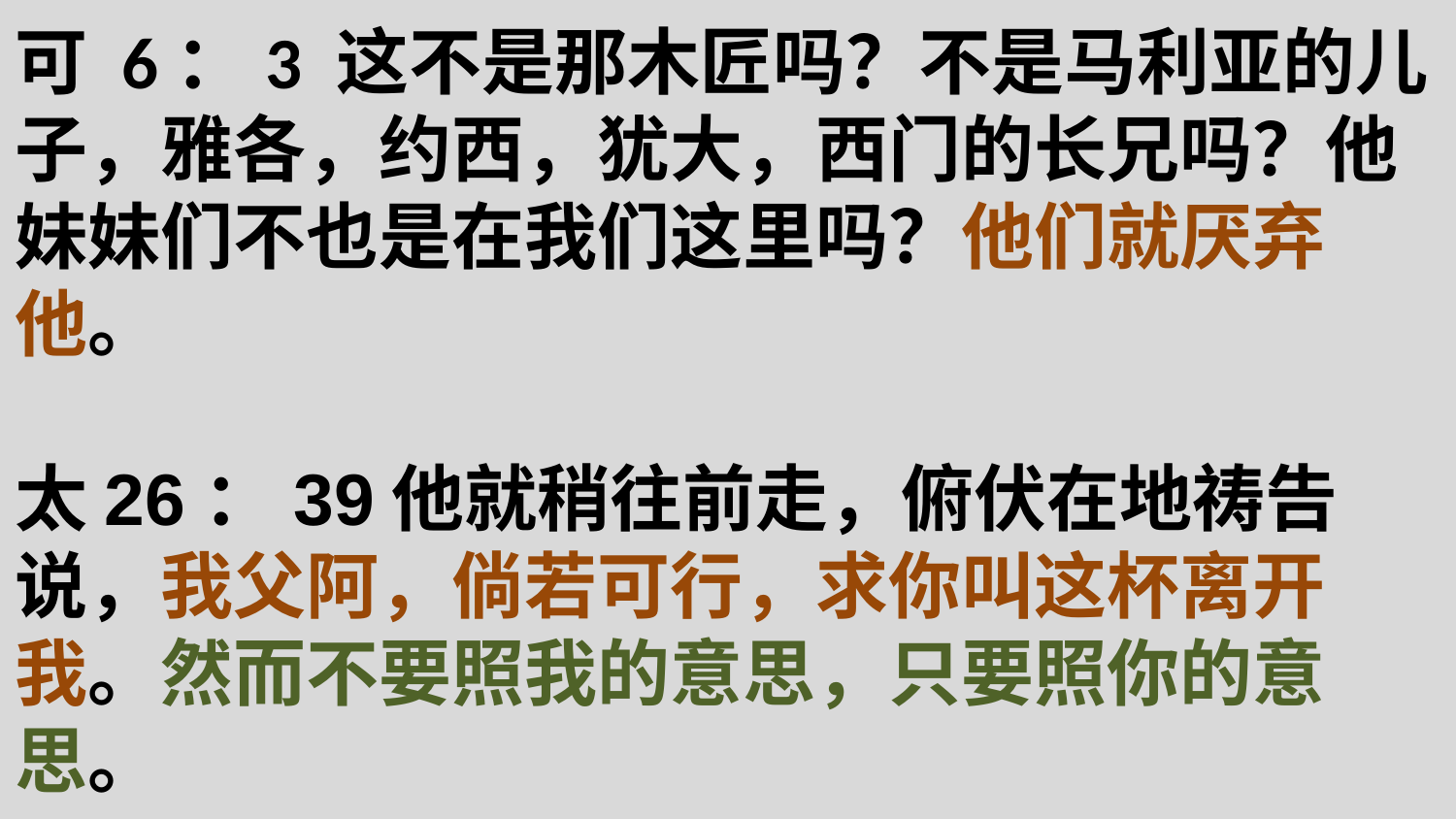

# 可 6：3 这不是那木匠吗？不是马利亚的儿子，雅各，约西，犹大，西门的长兄吗？他妹妹们不也是在我们这里吗？他们就厌弃他。 太26：39他就稍往前走，俯伏在地祷告说，我父阿，倘若可行，求你叫这杯离开我。然而不要照我的意思，只要照你的意思。